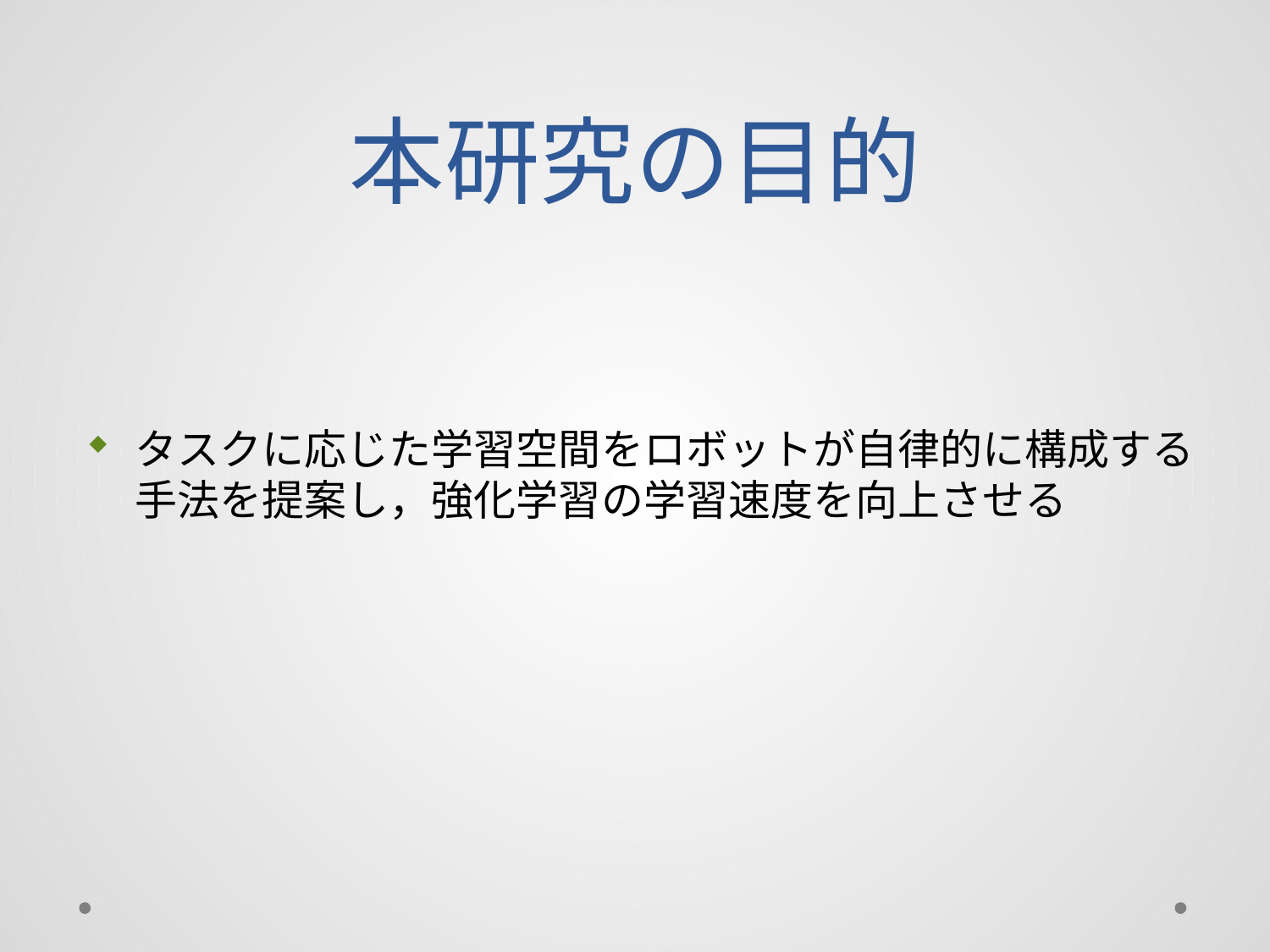

# 本研究の目的
タスクに応じた学習空間をロボットが自律的に構成する手法を提案し，強化学習の学習速度を向上させる